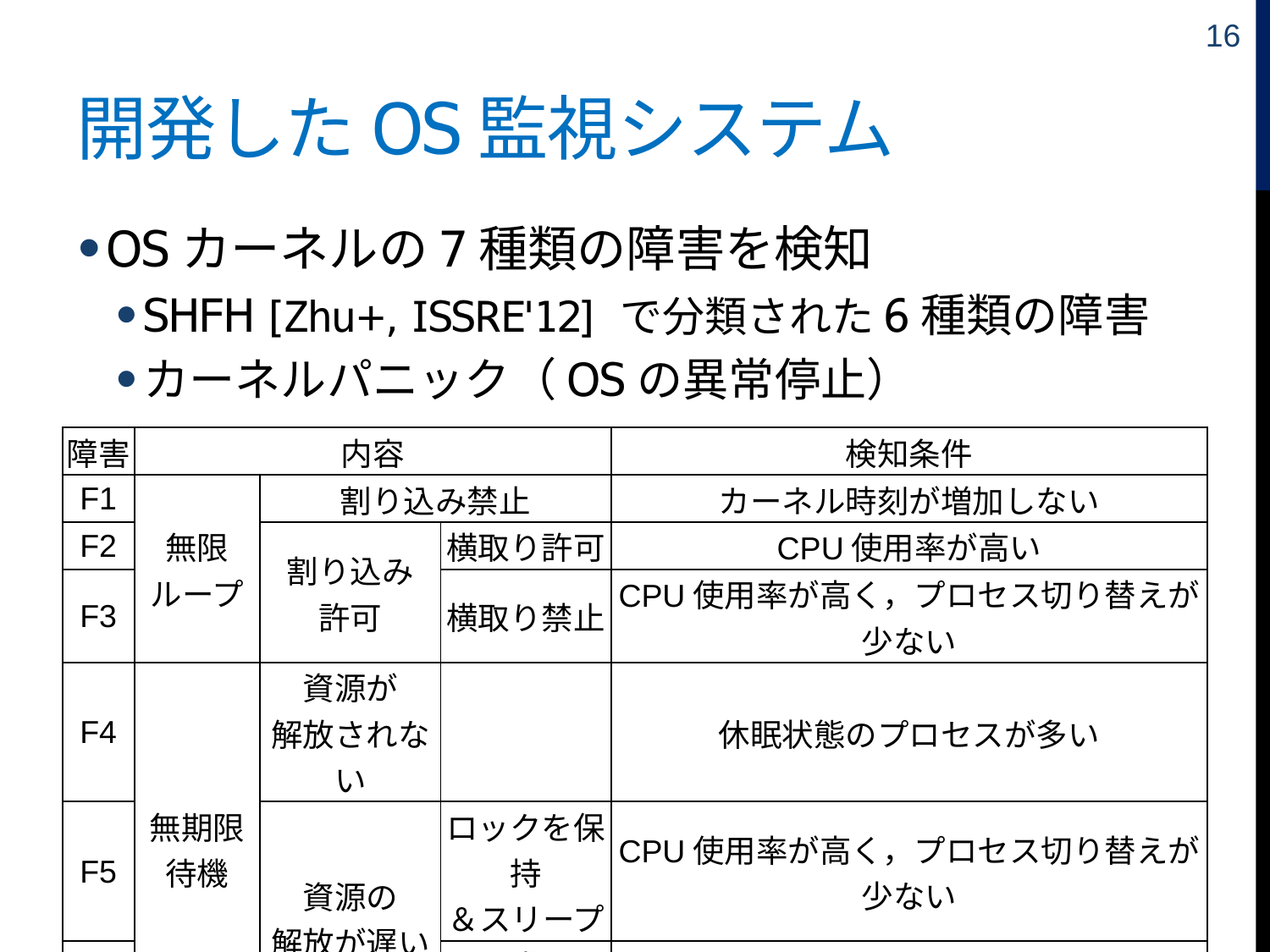

16
# 開発したOS監視システム
OSカーネルの7種類の障害を検知
SHFH [Zhu+, ISSRE'12] で分類された6種類の障害
カーネルパニック（OSの異常停止）
| 障害 | 内容 |  |  | 検知条件 |
| --- | --- | --- | --- | --- |
| F1 | 無限 ループ | 割り込み禁止 |  | カーネル時刻が増加しない |
| F2 |  | 割り込み 許可 | 横取り許可 | CPU使用率が高い |
| F3 |  |  | 横取り禁止 | CPU使用率が高く，プロセス切り替えが少ない |
| F4 | 無期限 待機 | 資源が 解放されない |  | 休眠状態のプロセスが多い |
| F5 |  | 資源の 解放が遅い | ロックを保持 ＆スリープ | CPU使用率が高く，プロセス切り替えが少ない |
| F6 |  |  | 異常な 資源消費 | 空きメモリが少なく，スワップが多い |
| F7 | カーネルパニック |  |  | パニック処理で使うロックを取得 |